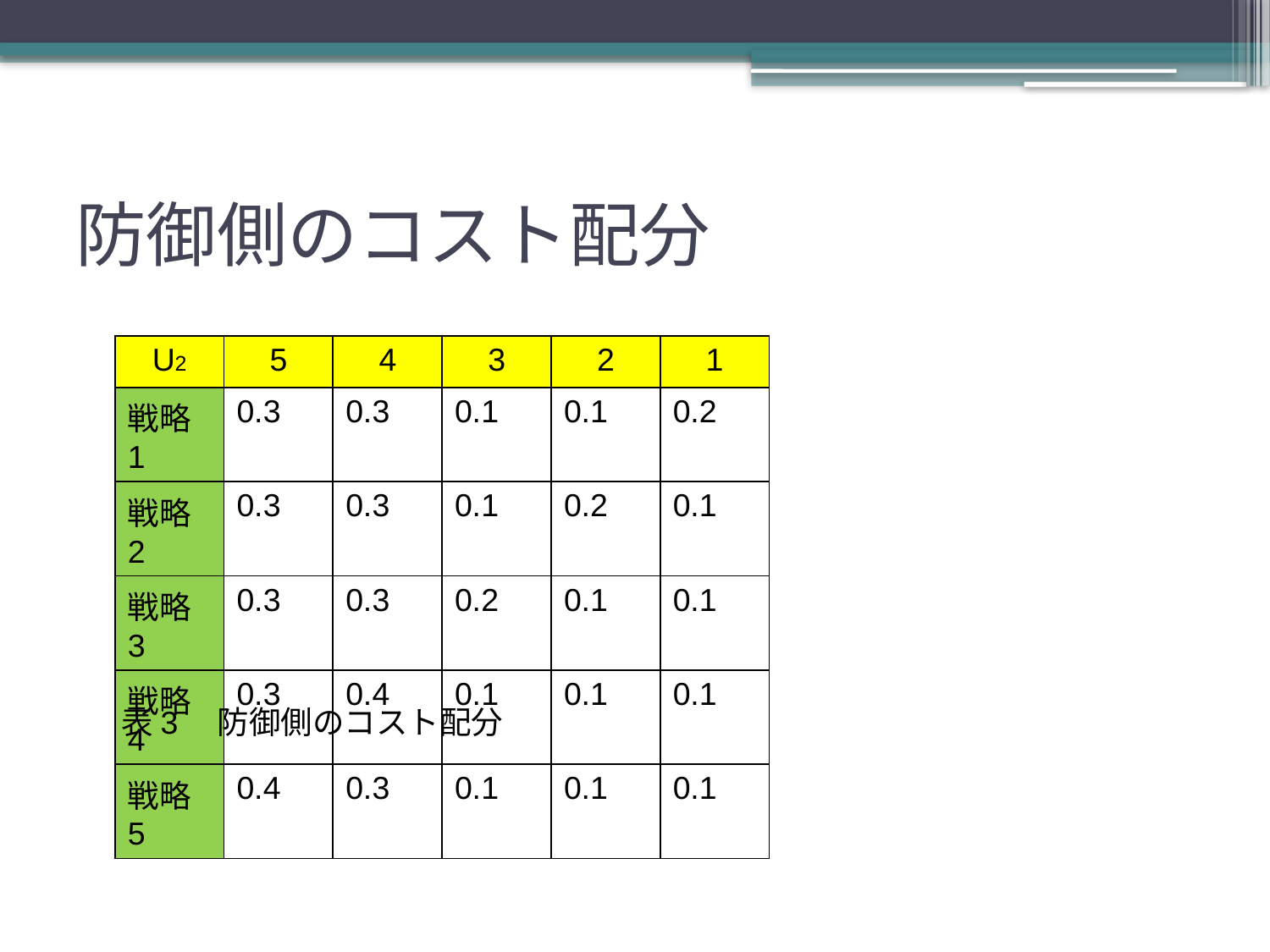

# 防御側のコスト配分
| U2 | 5 | 4 | 3 | 2 | 1 |
| --- | --- | --- | --- | --- | --- |
| 戦略1 | 0.3 | 0.3 | 0.1 | 0.1 | 0.2 |
| 戦略2 | 0.3 | 0.3 | 0.1 | 0.2 | 0.1 |
| 戦略3 | 0.3 | 0.3 | 0.2 | 0.1 | 0.1 |
| 戦略4 | 0.3 | 0.4 | 0.1 | 0.1 | 0.1 |
| 戦略5 | 0.4 | 0.3 | 0.1 | 0.1 | 0.1 |
表3　防御側のコスト配分